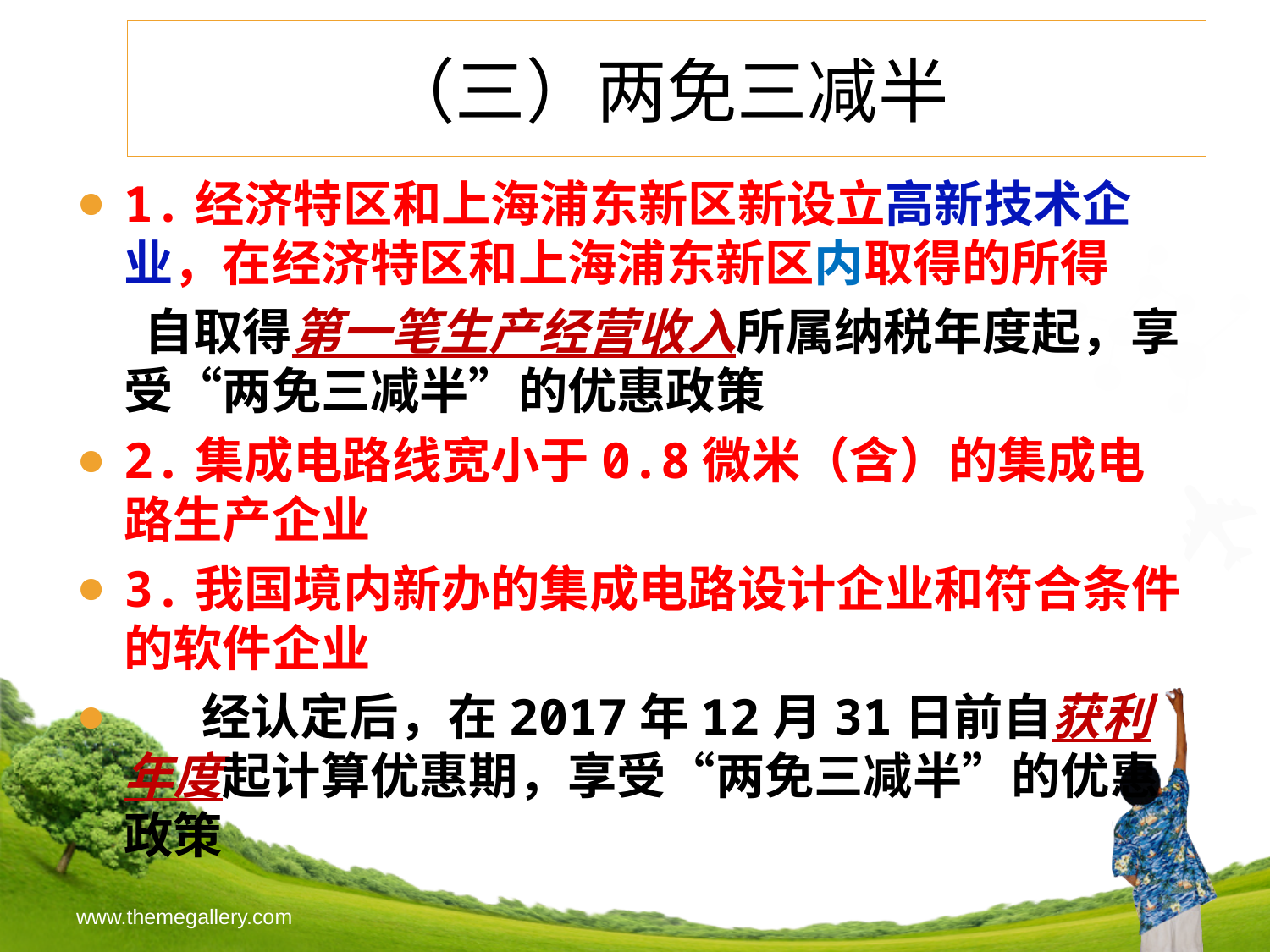

# （三）两免三减半
1.经济特区和上海浦东新区新设立高新技术企业，在经济特区和上海浦东新区内取得的所得
     自取得第一笔生产经营收入所属纳税年度起，享受“两免三减半”的优惠政策
2.集成电路线宽小于0.8微米（含）的集成电路生产企业
3.我国境内新办的集成电路设计企业和符合条件的软件企业
      经认定后，在2017年12月31日前自获利年度起计算优惠期，享受“两免三减半”的优惠政策

www.themegallery.com